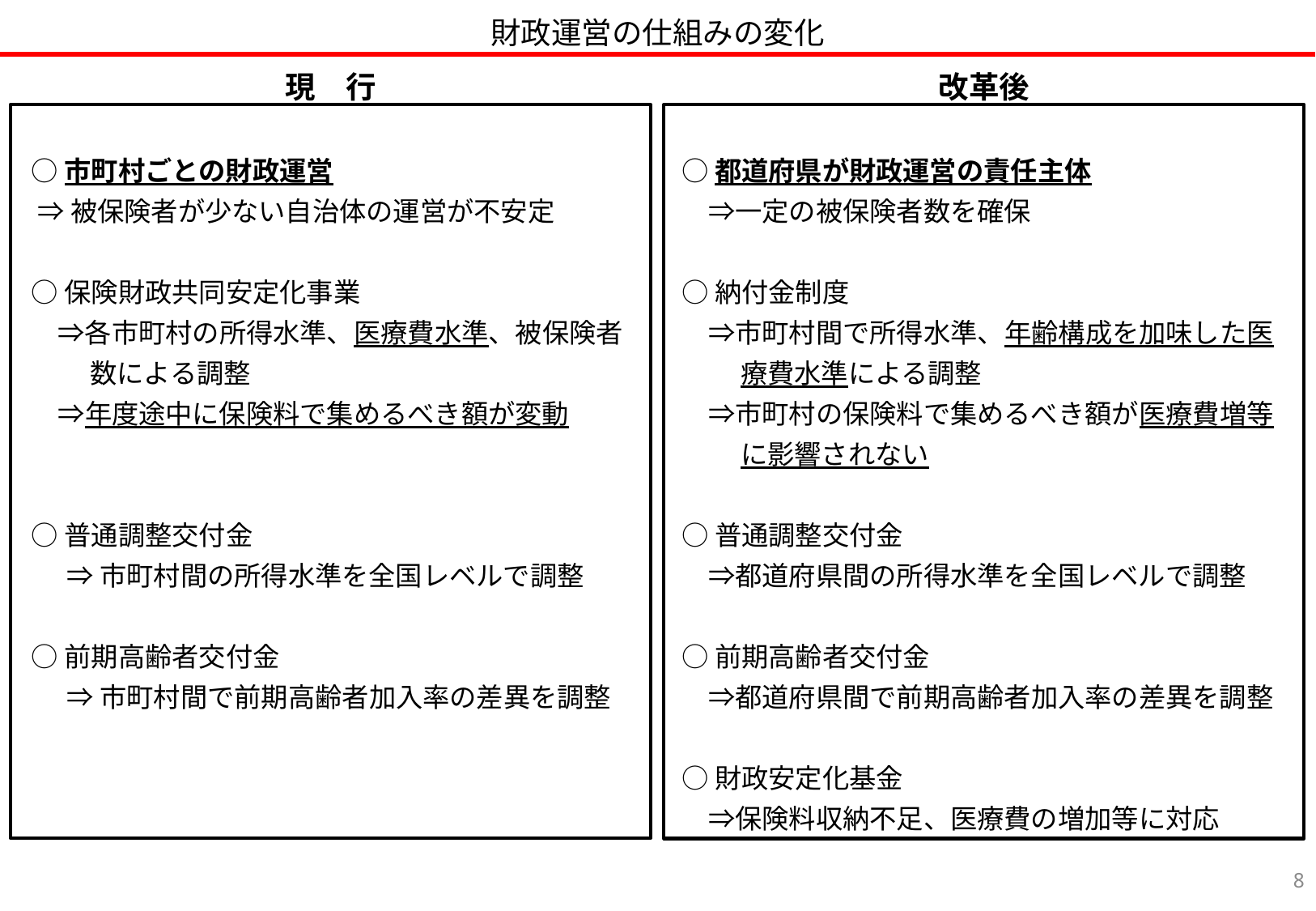

財政運営の仕組みの変化
現　行
改革後

○都道府県が財政運営の責任主体
　⇒一定の被保険者数を確保

○納付金制度
　⇒市町村間で所得水準、年齢構成を加味した医療費水準による調整
　⇒市町村の保険料で集めるべき額が医療費増等に影響されない

○普通調整交付金
　⇒都道府県間の所得水準を全国レベルで調整

○前期高齢者交付金
　⇒都道府県間で前期高齢者加入率の差異を調整

○財政安定化基金
　⇒保険料収納不足、医療費の増加等に対応
○市町村ごとの財政運営
 ⇒被保険者が少ない自治体の運営が不安定

○保険財政共同安定化事業
　⇒各市町村の所得水準、医療費水準、被保険者数による調整
　⇒年度途中に保険料で集めるべき額が変動

○普通調整交付金
⇒市町村間の所得水準を全国レベルで調整

○前期高齢者交付金
⇒市町村間で前期高齢者加入率の差異を調整

8